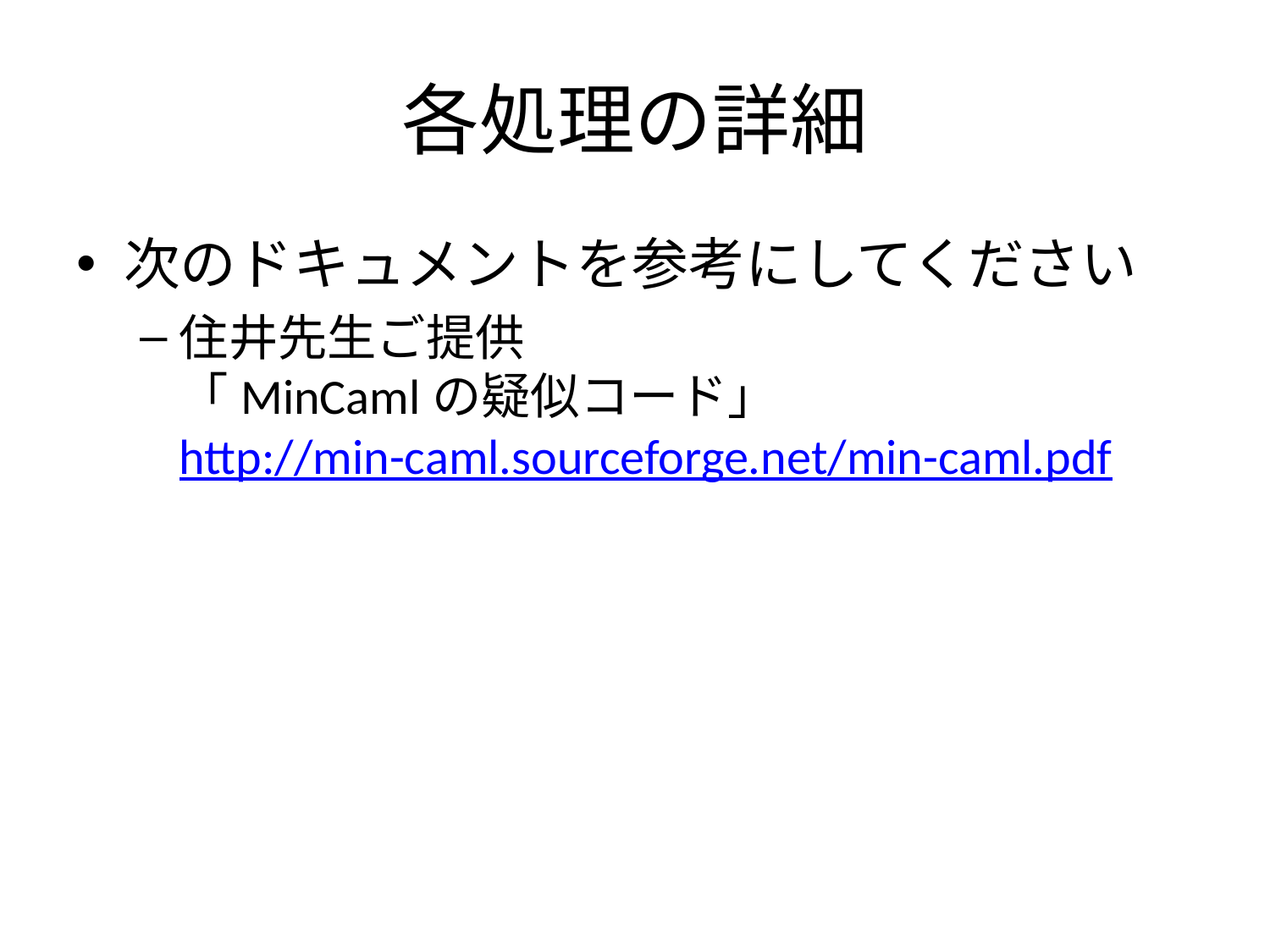

# 各処理の詳細
次のドキュメントを参考にしてください
住井先生ご提供
「MinCamlの疑似コード」
http://min-caml.sourceforge.net/min-caml.pdf